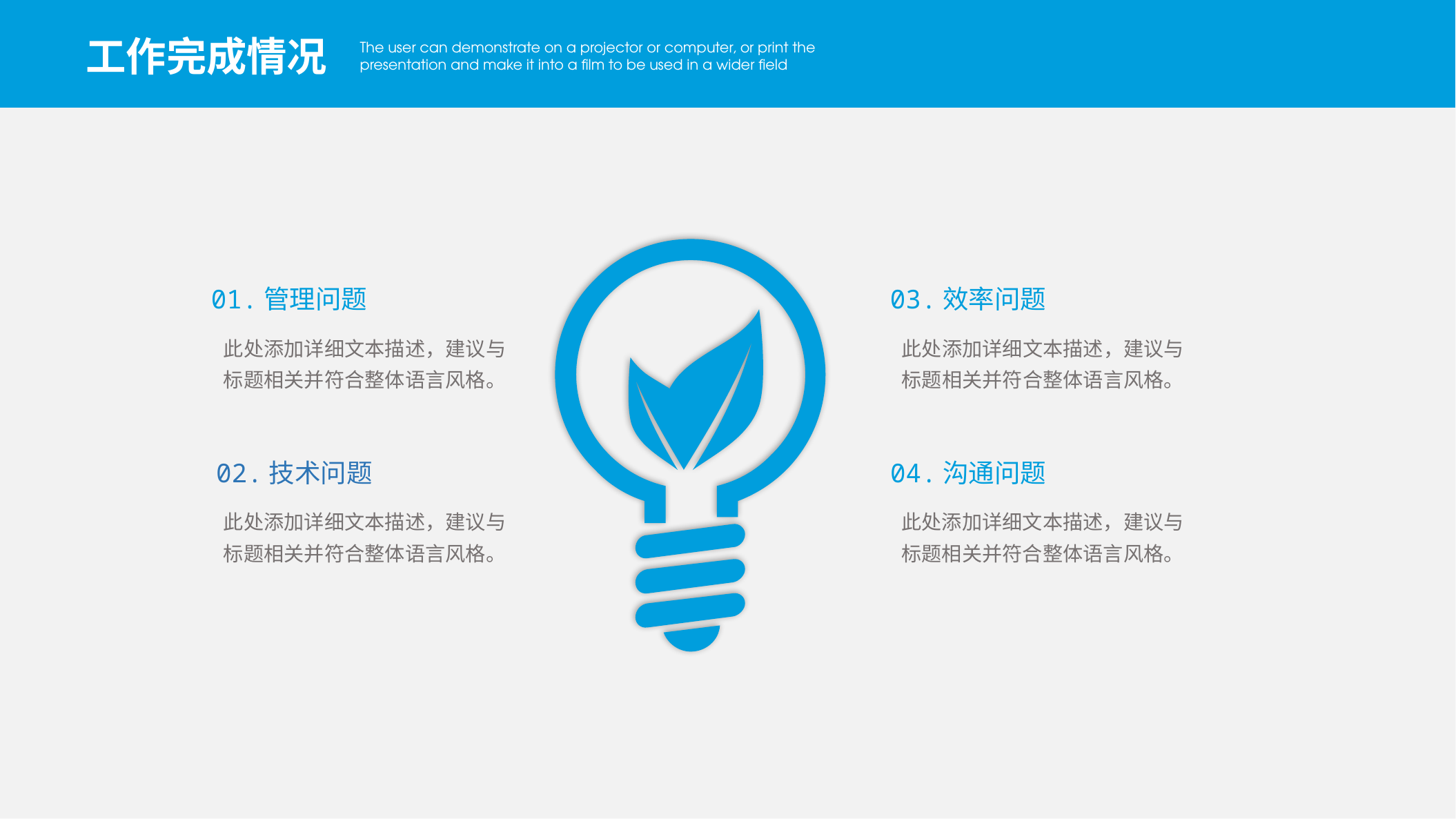

工作完成情况
The user can demonstrate on a projector or computer, or print the presentation and make it into a film to be used in a wider field

01.管理问题
此处添加详细文本描述，建议与标题相关并符合整体语言风格。
03.效率问题
此处添加详细文本描述，建议与标题相关并符合整体语言风格。
02.技术问题
此处添加详细文本描述，建议与标题相关并符合整体语言风格。
04.沟通问题
此处添加详细文本描述，建议与标题相关并符合整体语言风格。